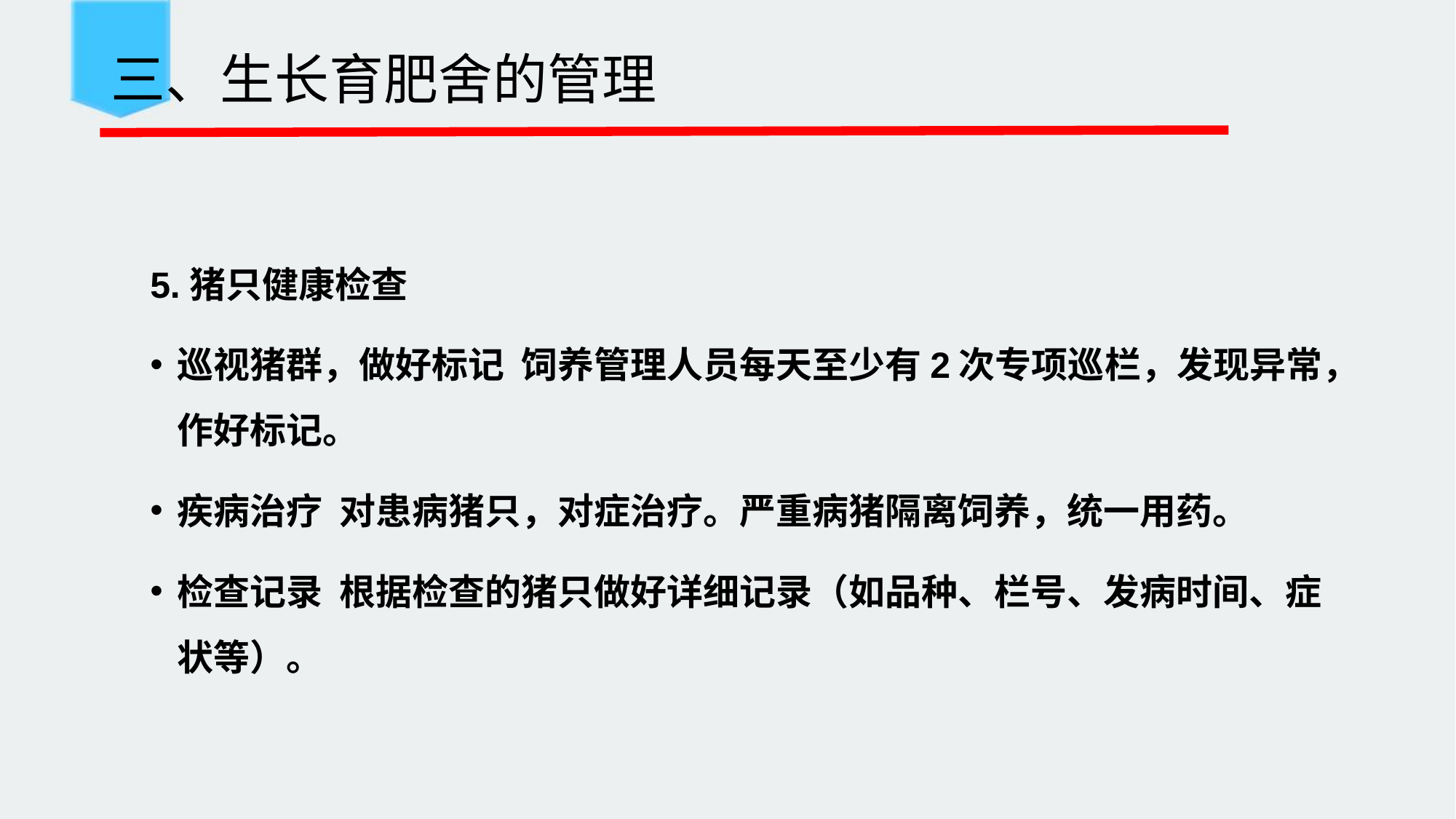

三、生长育肥舍的管理
5.猪只健康检查
巡视猪群，做好标记  饲养管理人员每天至少有2次专项巡栏，发现异常，作好标记。
疾病治疗  对患病猪只，对症治疗。严重病猪隔离饲养，统一用药。
检查记录  根据检查的猪只做好详细记录（如品种、栏号、发病时间、症状等）。